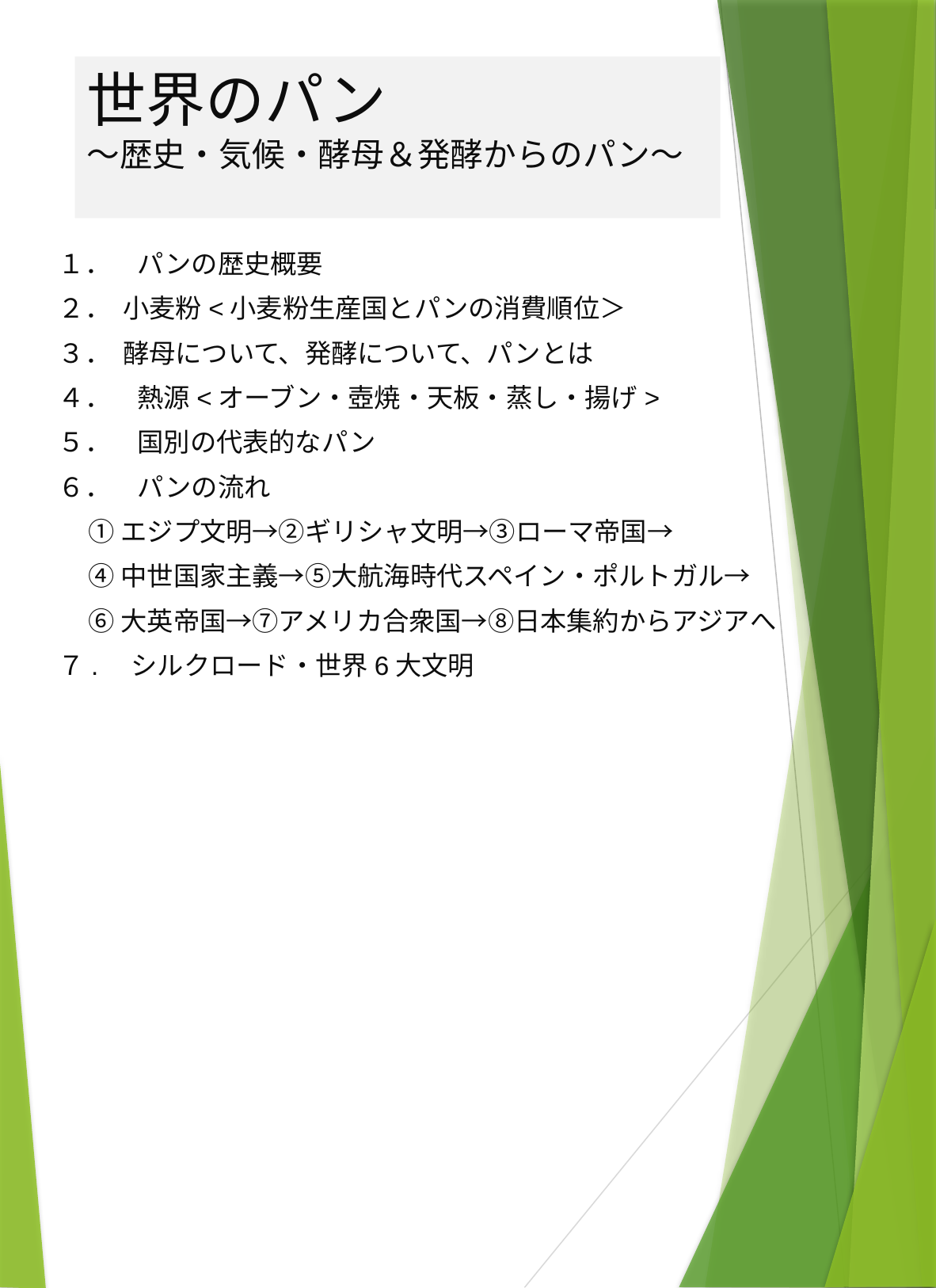

# 世界のパン ～歴史・気候・酵母＆発酵からのパン～
１．　パンの歴史概要
２．  小麦粉<小麦粉生産国とパンの消費順位＞
３．  酵母について、発酵について、パンとは
４．　熱源<オーブン・壺焼・天板・蒸し・揚げ>
５．　国別の代表的なパン
６．　パンの流れ
     ①エジプ文明→②ギリシャ文明→③ローマ帝国→
     ④中世国家主義→⑤大航海時代スペイン・ポルトガル→
     ⑥大英帝国→⑦アメリカ合衆国→⑧日本集約からアジアへ
７.　シルクロード・世界6大文明